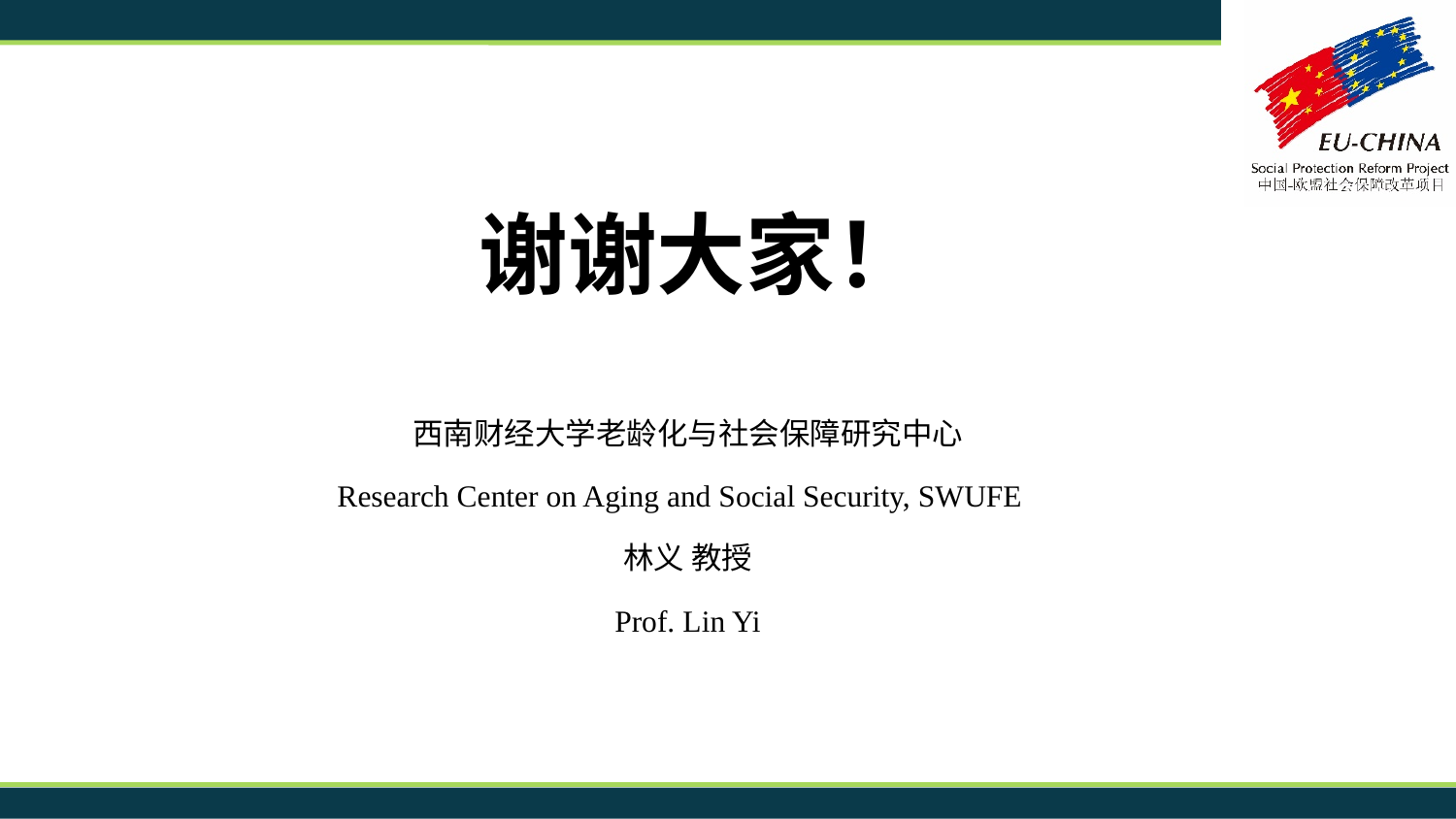

谢谢大家！
西南财经大学老龄化与社会保障研究中心
Research Center on Aging and Social Security, SWUFE
林义 教授
Prof. Lin Yi